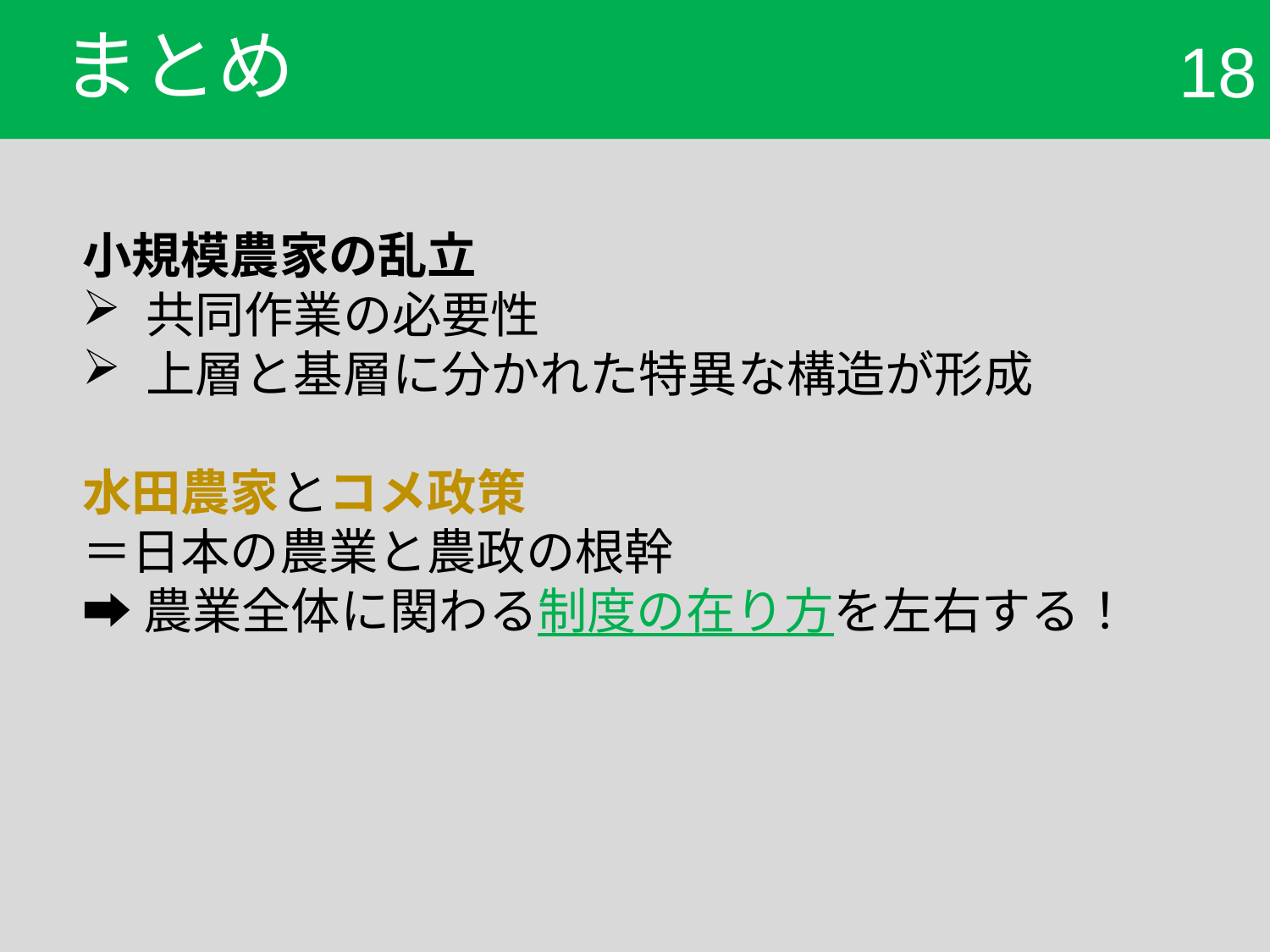

# まとめ
18
小規模農家の乱立
共同作業の必要性
上層と基層に分かれた特異な構造が形成

水田農家とコメ政策
＝日本の農業と農政の根幹
➡農業全体に関わる制度の在り方を左右する！